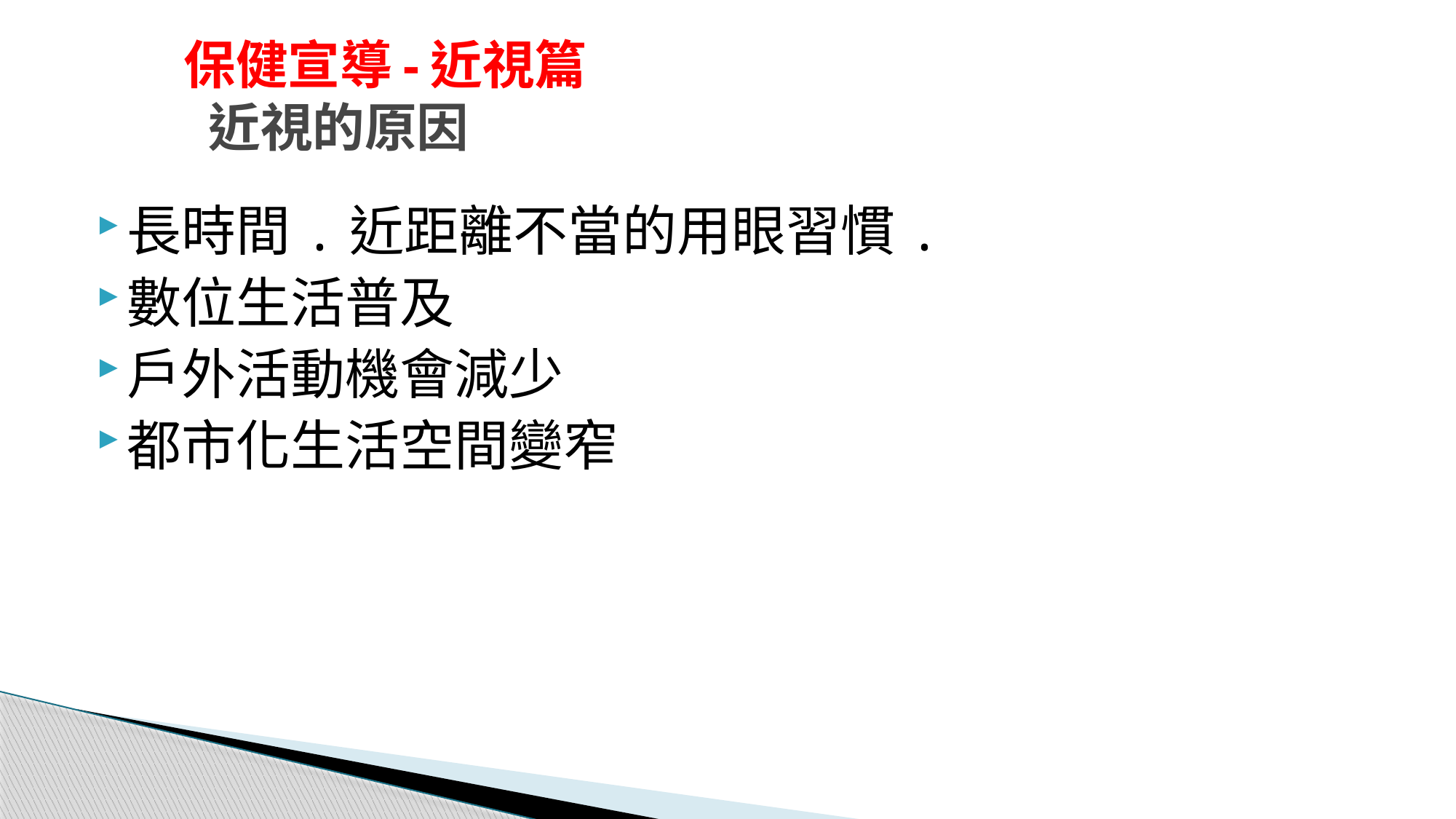

# 保健宣導-近視篇 近視的原因
長時間.近距離不當的用眼習慣.
數位生活普及
戶外活動機會減少
都市化生活空間變窄